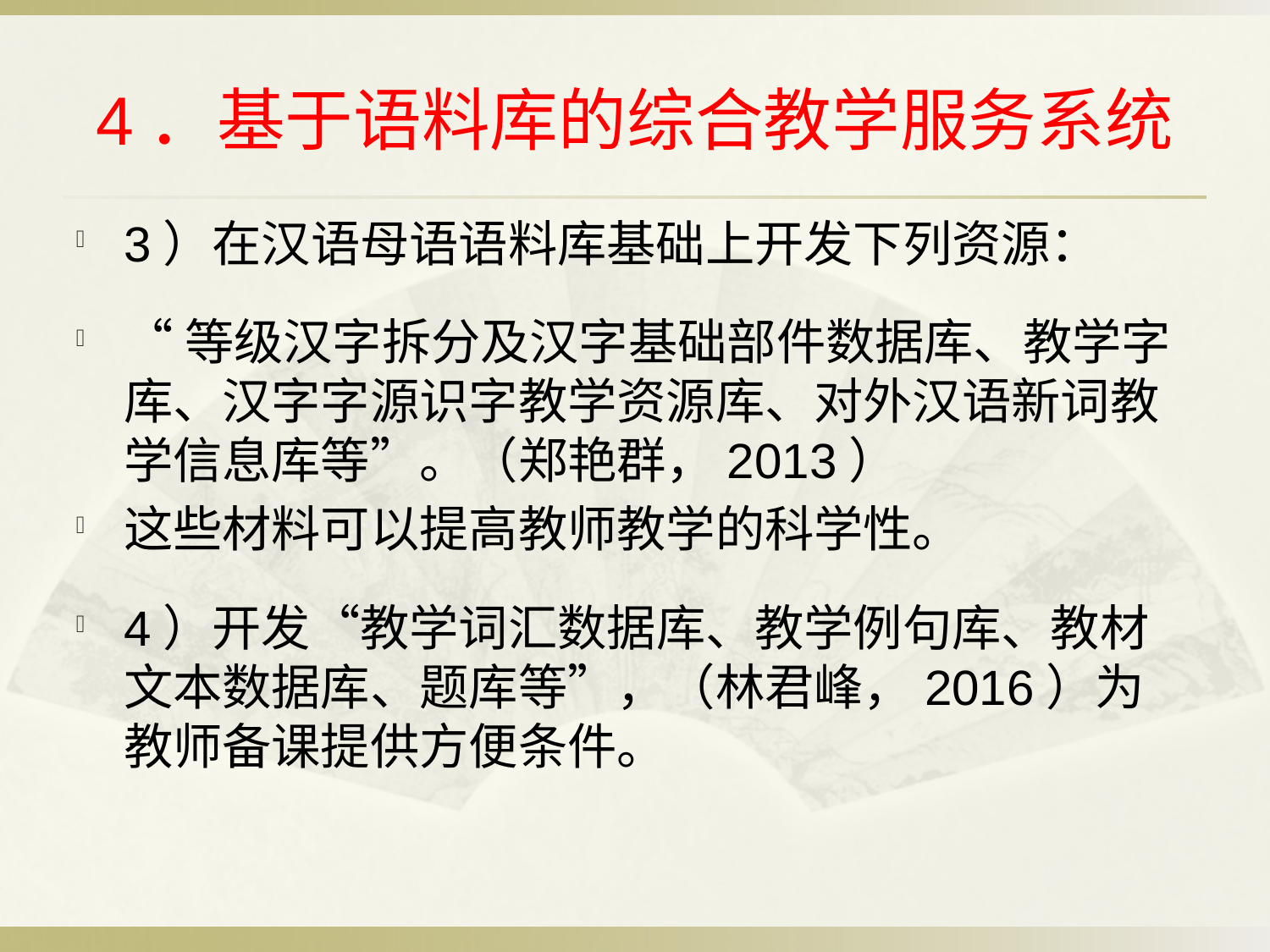

# 4．基于语料库的综合教学服务系统
3）在汉语母语语料库基础上开发下列资源：

“等级汉字拆分及汉字基础部件数据库、教学字库、汉字字源识字教学资源库、对外汉语新词教学信息库等”。（郑艳群，2013）
这些材料可以提高教师教学的科学性。

4）开发“教学词汇数据库、教学例句库、教材文本数据库、题库等”，（林君峰，2016）为教师备课提供方便条件。